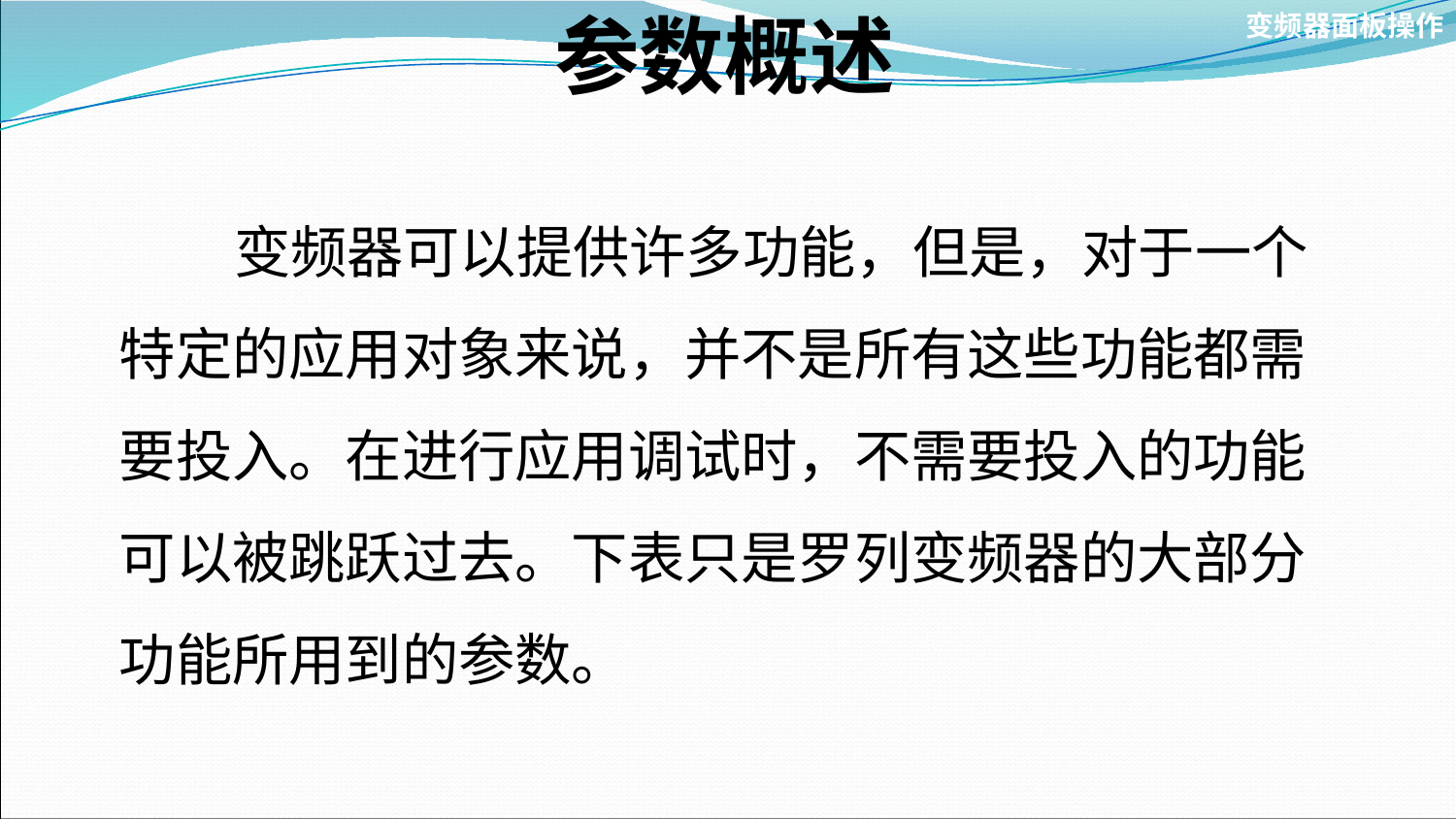

# 参数概述
变频器面板操作
        变频器可以提供许多功能，但是，对于一个特定的应用对象来说，并不是所有这些功能都需要投入。在进行应用调试时，不需要投入的功能可以被跳跃过去。下表只是罗列变频器的大部分功能所用到的参数。
3